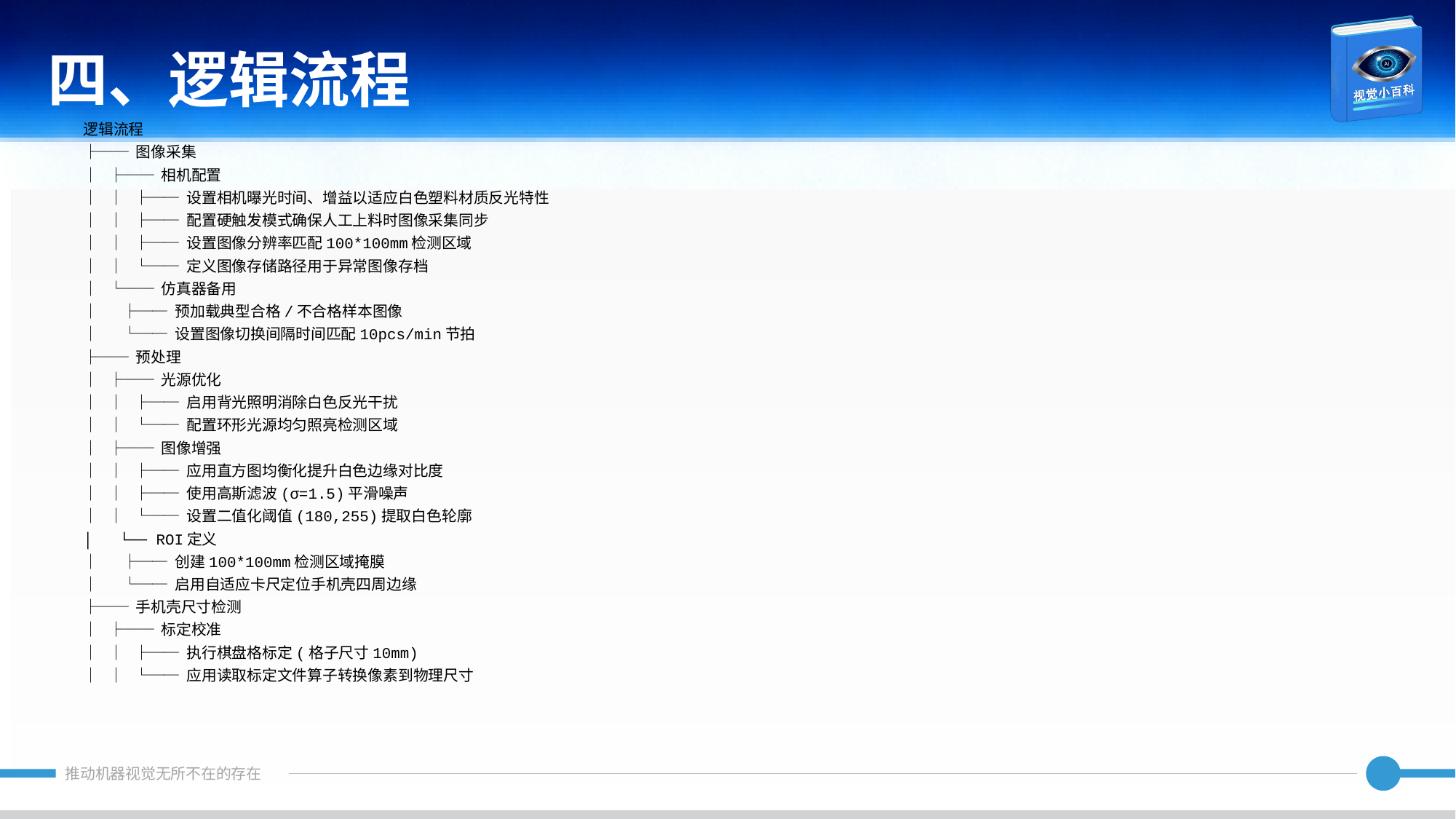

四、逻辑流程

逻辑流程
├── 图像采集
│   ├── 相机配置
│   │   ├── 设置相机曝光时间、增益以适应白色塑料材质反光特性
│   │   ├── 配置硬触发模式确保人工上料时图像采集同步
│   │   ├── 设置图像分辨率匹配100*100mm检测区域
│   │   └── 定义图像存储路径用于异常图像存档
│   └── 仿真器备用
│       ├── 预加载典型合格/不合格样本图像
│       └── 设置图像切换间隔时间匹配10pcs/min节拍
├── 预处理
│   ├── 光源优化
│   │   ├── 启用背光照明消除白色反光干扰
│   │   └── 配置环形光源均匀照亮检测区域
│   ├── 图像增强
│   │   ├── 应用直方图均衡化提升白色边缘对比度
│   │   ├── 使用高斯滤波(σ=1.5)平滑噪声
│   │   └── 设置二值化阈值(180,255)提取白色轮廓
│   └── ROI定义
│       ├── 创建100*100mm检测区域掩膜
│       └── 启用自适应卡尺定位手机壳四周边缘
├── 手机壳尺寸检测
│   ├── 标定校准
│   │   ├── 执行棋盘格标定(格子尺寸10mm)
│   │   └── 应用读取标定文件算子转换像素到物理尺寸
8